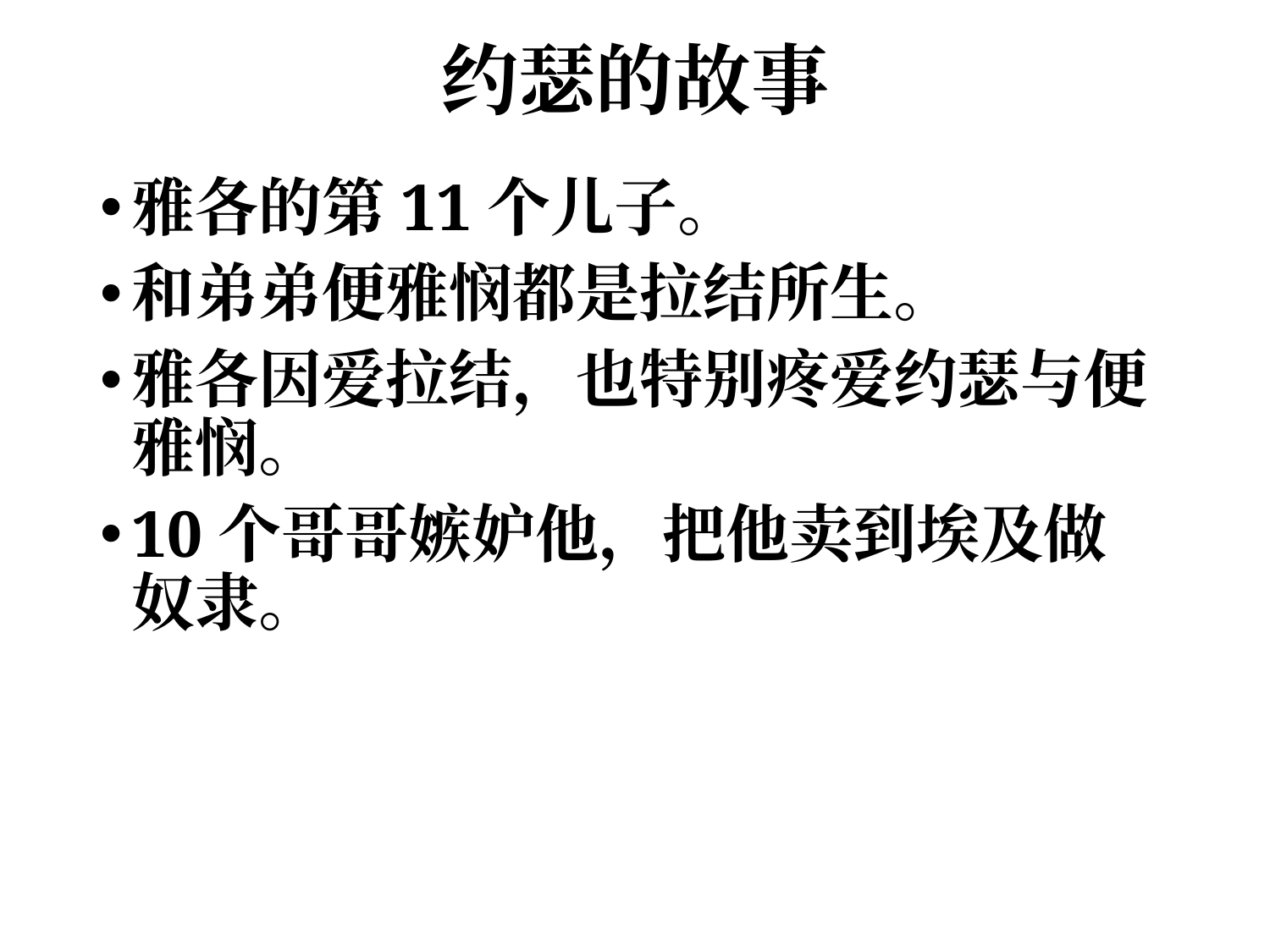

# 约瑟的故事
雅各的第11个儿子。
和弟弟便雅悯都是拉结所生。
雅各因爱拉结，也特别疼爱约瑟与便雅悯。
10个哥哥嫉妒他，把他卖到埃及做奴隶。